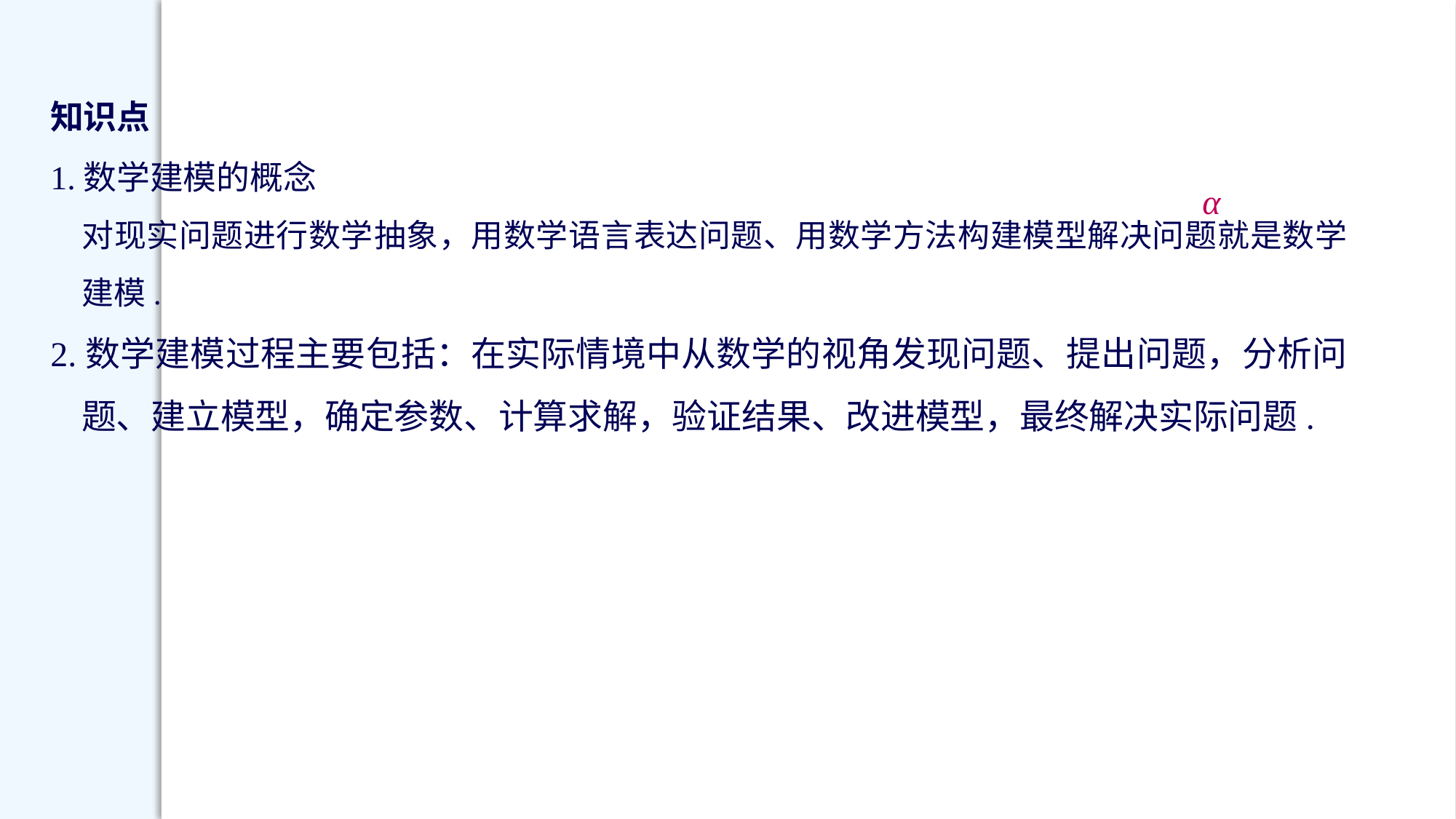

知识点
1.数学建模的概念
	对现实问题进行数学抽象，用数学语言表达问题、用数学方法构建模型解决问题就是数学建模.
2.数学建模过程主要包括：在实际情境中从数学的视角发现问题、提出问题，分析问题、建立模型，确定参数、计算求解，验证结果、改进模型，最终解决实际问题.

α